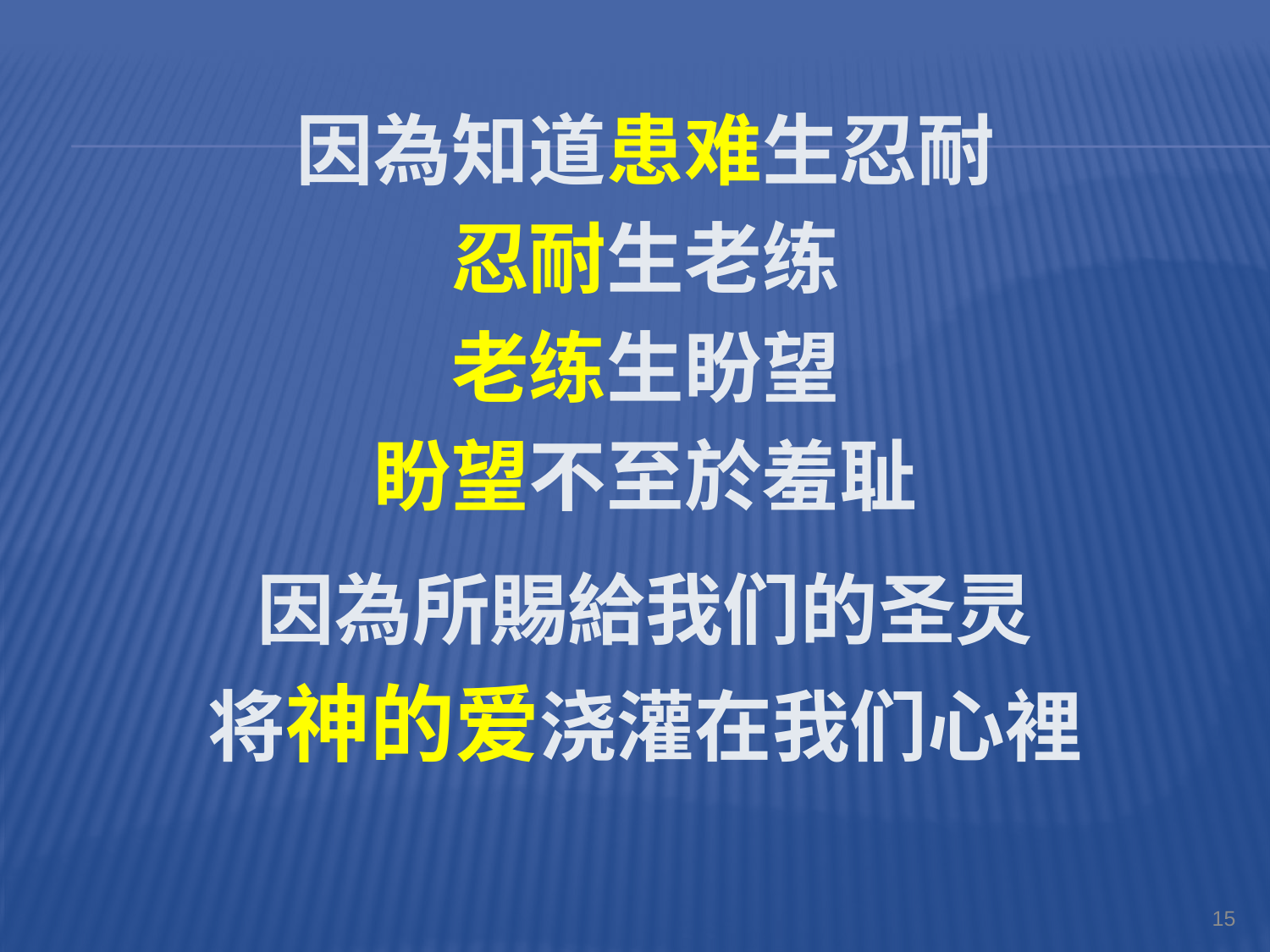

因為知道患难生忍耐
忍耐生老练
老练生盼望
盼望不至於羞耻

因為所賜給我们的圣灵
将神的爱浇灌在我们心裡

15